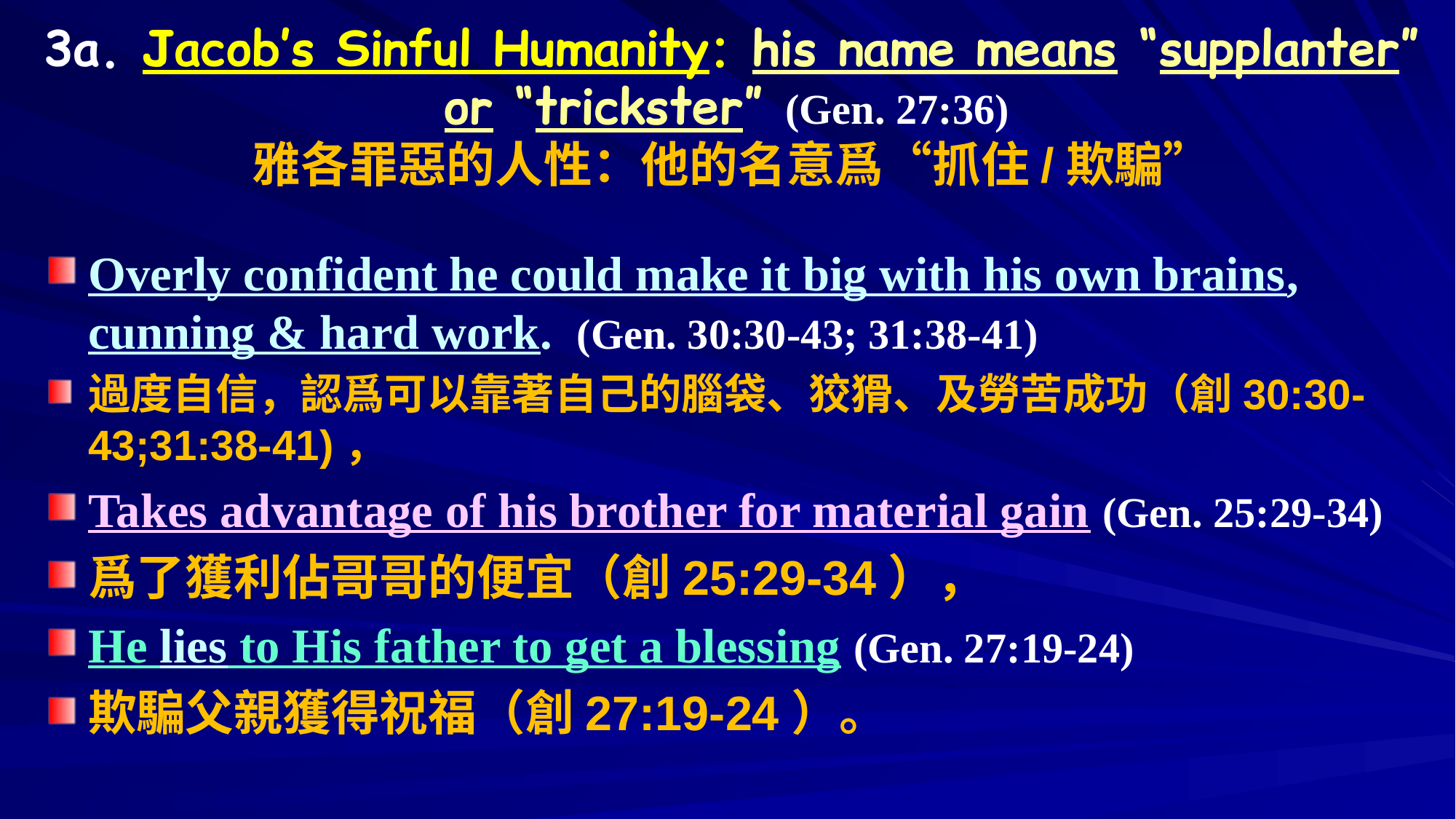

# 3a. Jacob’s Sinful Humanity: his name means “supplanter” or “trickster” (Gen. 27:36) 雅各罪惡的人性：他的名意爲“抓住/欺騙”
Overly confident he could make it big with his own brains, cunning & hard work.  (Gen. 30:30-43; 31:38-41)
過度自信，認爲可以靠著自己的腦袋、狡猾、及勞苦成功（創30:30-43;31:38-41)，
Takes advantage of his brother for material gain (Gen. 25:29-34)
爲了獲利佔哥哥的便宜（創25:29-34），
He lies to His father to get a blessing (Gen. 27:19-24)
欺騙父親獲得祝福（創27:19-24）。